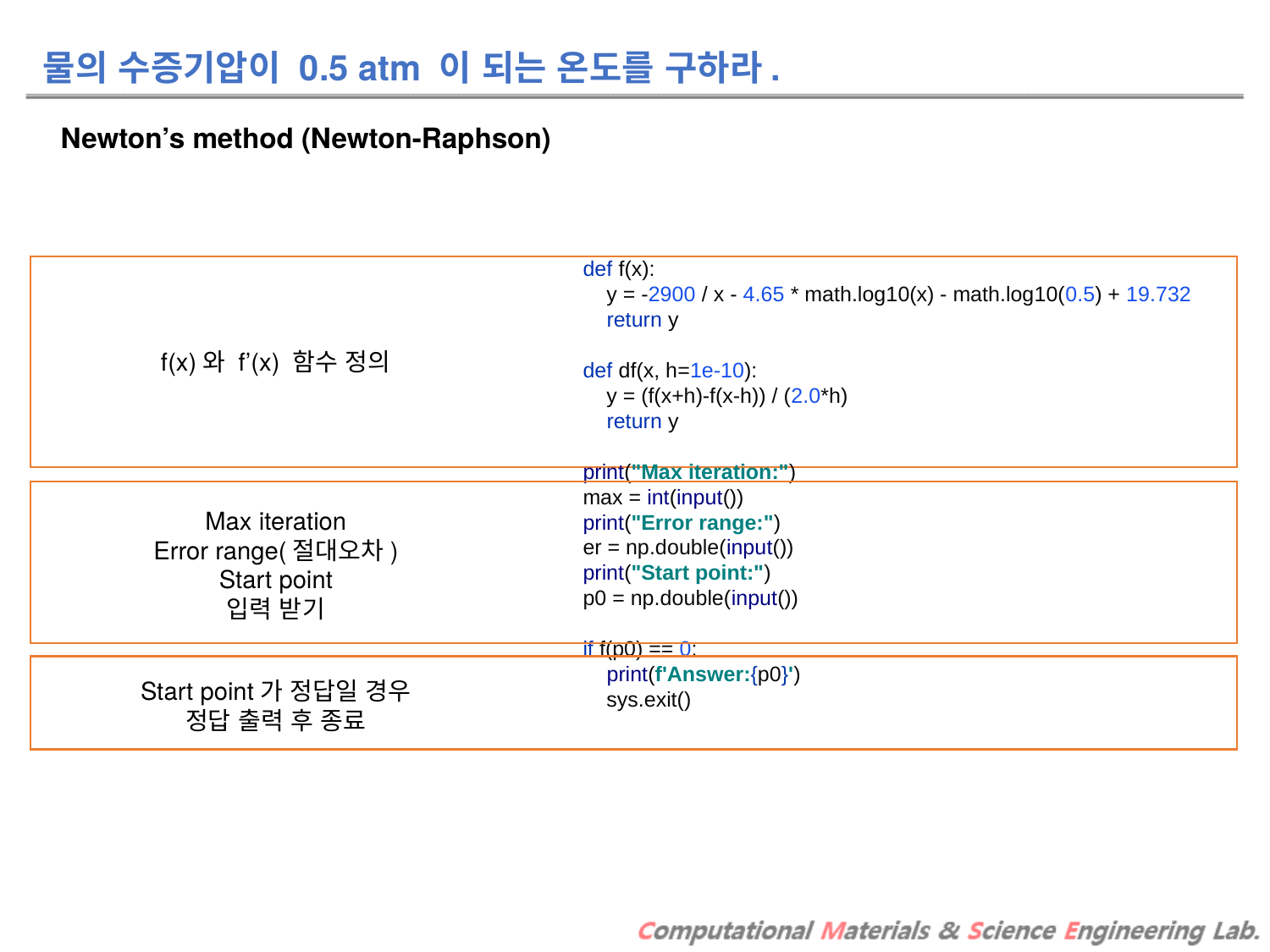

물의 수증기압이 0.5 atm 이 되는 온도를 구하라.
Newton’s method (Newton-Raphson)
def f(x):
    y = -2900 / x - 4.65 * math.log10(x) - math.log10(0.5) + 19.732
    return y
def df(x, h=1e-10):
    y = (f(x+h)-f(x-h)) / (2.0*h)
    return y
print("Max iteration:")
max = int(input())
print("Error range:")
er = np.double(input())
print("Start point:")
p0 = np.double(input())
if f(p0) == 0:
    print(f'Answer:{p0}')
    sys.exit()

f(x)와 f’(x) 함수 정의

Max iteration
Error range(절대오차)
Start point
입력 받기

Start point가 정답일 경우
정답 출력 후 종료